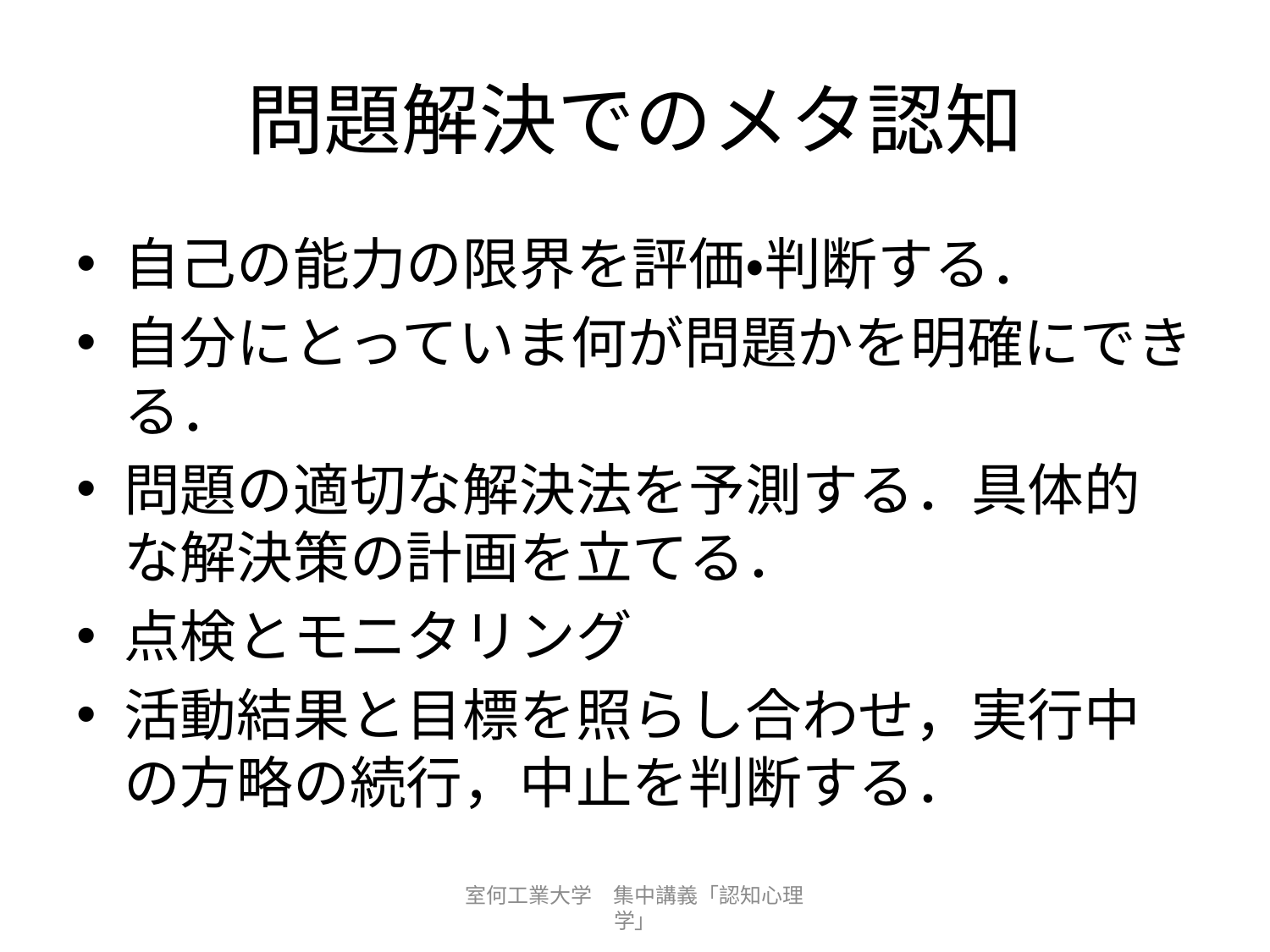

# 問題解決でのメタ認知
自己の能力の限界を評価・判断する．
自分にとっていま何が問題かを明確にできる．
問題の適切な解決法を予測する．具体的な解決策の計画を立てる．
点検とモニタリング
活動結果と目標を照らし合わせ，実行中の方略の続行，中止を判断する．
室何工業大学　集中講義「認知心理学」